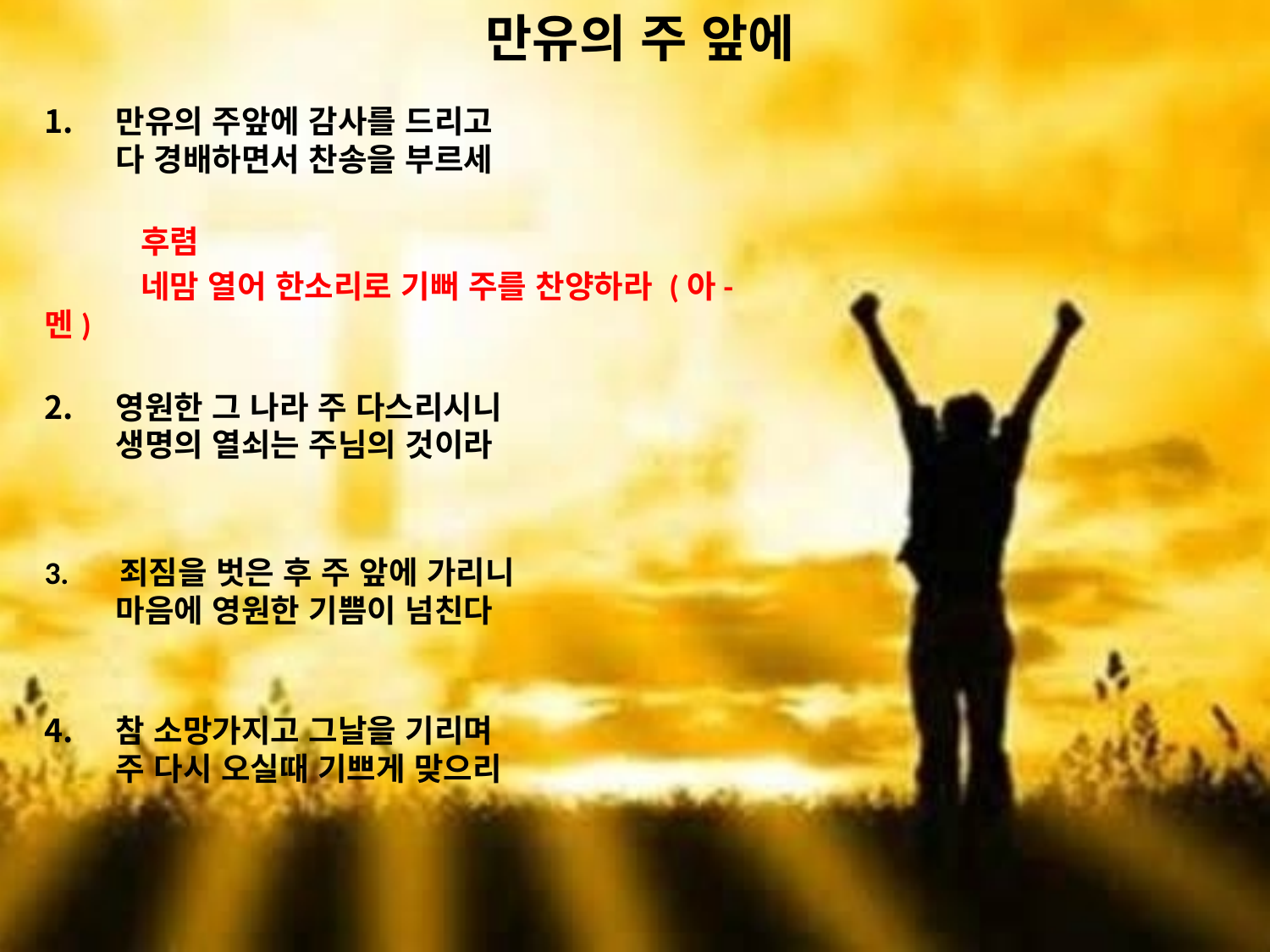

# 만유의 주 앞에
만유의 주앞에 감사를 드리고
다 경배하면서 찬송을 부르세
          후렴
          네맘 열어 한소리로 기뻐 주를 찬양하라 (아-멘)
영원한 그 나라 주 다스리시니
생명의 열쇠는 주님의 것이라

3.      죄짐을 벗은 후 주 앞에 가리니
 마음에 영원한 기쁨이 넘친다
참 소망가지고 그날을 기리며
주 다시 오실때 기쁘게 맞으리